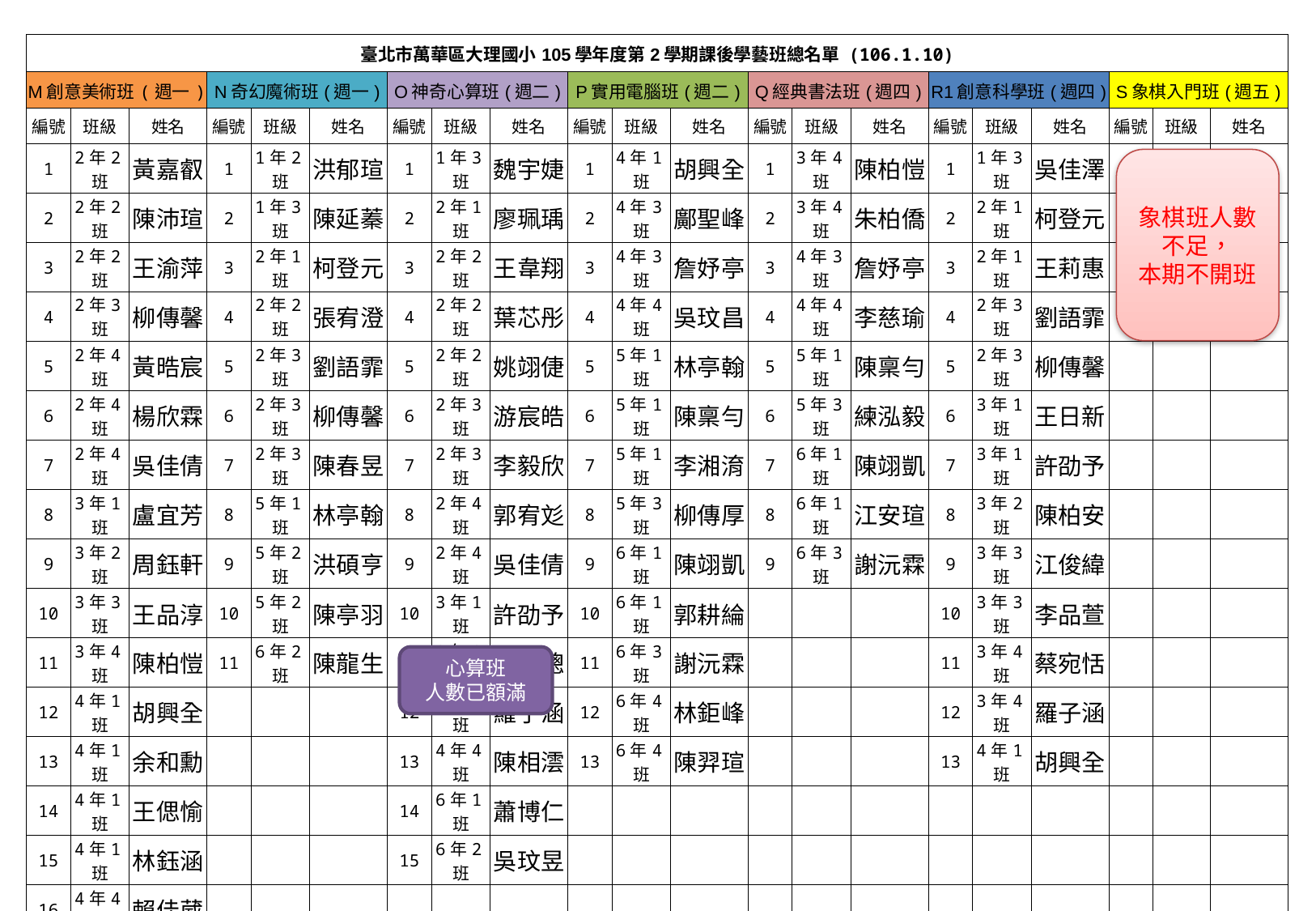

| 臺北市萬華區大理國小105學年度第2學期課後學藝班總名單 (106.1.10) |  |  |  |  |  |  |  |  |  |  |  |  |  |  |  |  |  |  |  |  |
| --- | --- | --- | --- | --- | --- | --- | --- | --- | --- | --- | --- | --- | --- | --- | --- | --- | --- | --- | --- | --- |
| M創意美術班(週一) |  |  | N奇幻魔術班(週一) |  |  | O神奇心算班(週二) |  |  | P實用電腦班(週二) |  |  | Q經典書法班(週四) |  |  | R1創意科學班(週四) |  |  | S象棋入門班(週五) |  |  |
| 編號 | 班級 | 姓名 | 編號 | 班級 | 姓名 | 編號 | 班級 | 姓名 | 編號 | 班級 | 姓名 | 編號 | 班級 | 姓名 | 編號 | 班級 | 姓名 | 編號 | 班級 | 姓名 |
| 1 | 2年2班 | 黃嘉叡 | 1 | 1年2班 | 洪郁瑄 | 1 | 1年3班 | 魏宇婕 | 1 | 4年1班 | 胡興全 | 1 | 3年4班 | 陳柏愷 | 1 | 1年3班 | 吳佳澤 |  |  |  |
| 2 | 2年2班 | 陳沛瑄 | 2 | 1年3班 | 陳延蓁 | 2 | 2年1班 | 廖珮瑀 | 2 | 4年3班 | 鄺聖峰 | 2 | 3年4班 | 朱柏僑 | 2 | 2年1班 | 柯登元 |  |  |  |
| 3 | 2年2班 | 王渝萍 | 3 | 2年1班 | 柯登元 | 3 | 2年2班 | 王韋翔 | 3 | 4年3班 | 詹妤亭 | 3 | 4年3班 | 詹妤亭 | 3 | 2年1班 | 王莉惠 |  |  |  |
| 4 | 2年3班 | 柳傳馨 | 4 | 2年2班 | 張宥澄 | 4 | 2年2班 | 葉芯彤 | 4 | 4年4班 | 吳玟昌 | 4 | 4年4班 | 李慈瑜 | 4 | 2年3班 | 劉語霏 |  |  |  |
| 5 | 2年4班 | 黃晧宸 | 5 | 2年3班 | 劉語霏 | 5 | 2年2班 | 姚翊倢 | 5 | 5年1班 | 林亭翰 | 5 | 5年1班 | 陳稟勻 | 5 | 2年3班 | 柳傳馨 |  |  |  |
| 6 | 2年4班 | 楊欣霖 | 6 | 2年3班 | 柳傳馨 | 6 | 2年3班 | 游宸皓 | 6 | 5年1班 | 陳稟勻 | 6 | 5年3班 | 練泓毅 | 6 | 3年1班 | 王日新 |  |  |  |
| 7 | 2年4班 | 吳佳倩 | 7 | 2年3班 | 陳春昱 | 7 | 2年3班 | 李毅欣 | 7 | 5年1班 | 李湘淯 | 7 | 6年1班 | 陳翊凱 | 7 | 3年1班 | 許劭予 |  |  |  |
| 8 | 3年1班 | 盧宜芳 | 8 | 5年1班 | 林亭翰 | 8 | 2年4班 | 郭宥彣 | 8 | 5年3班 | 柳傳厚 | 8 | 6年1班 | 江安瑄 | 8 | 3年2班 | 陳柏安 |  |  |  |
| 9 | 3年2班 | 周鈺軒 | 9 | 5年2班 | 洪碩亨 | 9 | 2年4班 | 吳佳倩 | 9 | 6年1班 | 陳翊凱 | 9 | 6年3班 | 謝沅霖 | 9 | 3年3班 | 江俊緯 |  |  |  |
| 10 | 3年3班 | 王品淳 | 10 | 5年2班 | 陳亭羽 | 10 | 3年1班 | 許劭予 | 10 | 6年1班 | 郭耕綸 |  |  |  | 10 | 3年3班 | 李品萱 |  |  |  |
| 11 | 3年4班 | 陳柏愷 | 11 | 6年2班 | 陳龍生 | 11 | 3年2班 | 陳奕璁 | 11 | 6年3班 | 謝沅霖 |  |  |  | 11 | 3年4班 | 蔡宛恬 |  |  |  |
| 12 | 4年1班 | 胡興全 |  |  |  | 12 | 3年4班 | 羅子涵 | 12 | 6年4班 | 林鉅峰 |  |  |  | 12 | 3年4班 | 羅子涵 |  |  |  |
| 13 | 4年1班 | 余和勳 |  |  |  | 13 | 4年4班 | 陳相澐 | 13 | 6年4班 | 陳羿瑄 |  |  |  | 13 | 4年1班 | 胡興全 |  |  |  |
| 14 | 4年1班 | 王偲愉 |  |  |  | 14 | 6年1班 | 蕭博仁 |  |  |  |  |  |  |  |  |  |  |  |  |
| 15 | 4年1班 | 林鈺涵 |  |  |  | 15 | 6年2班 | 吳玟昱 |  |  |  |  |  |  |  |  |  |  |  |  |
| 16 | 4年4班 | 賴佳葳 |  |  |  |  |  |  |  |  |  |  |  |  |  |  |  |  |  |  |
| 17 | 4年4班 | 陳相澐 |  |  |  |  |  |  |  |  |  |  |  |  |  |  |  |  |  |  |
|  |  |  |  |  |  |  |  |  |  |  |  |  |  |  |  |  |  |  |  |  |
|  |  |  |  |  |  |  |  |  |  |  |  |  |  |  |  |  |  |  |  |  |
|  |  |  |  |  |  |  |  |  |  |  |  |  |  |  |  |  |  |  |  |  |
|  |  |  |  |  |  |  |  |  |  |  |  |  |  |  |  |  |  |  |  |  |
| 美勞教室一 |  |  | 教研4 |  |  | 教研4 |  |  | 電腦教室二 |  |  | 自然教室二 |  |  | 自然教室三 |  |  |  |  |  |
象棋班人數不足，
本期不開班
心算班
人數已額滿